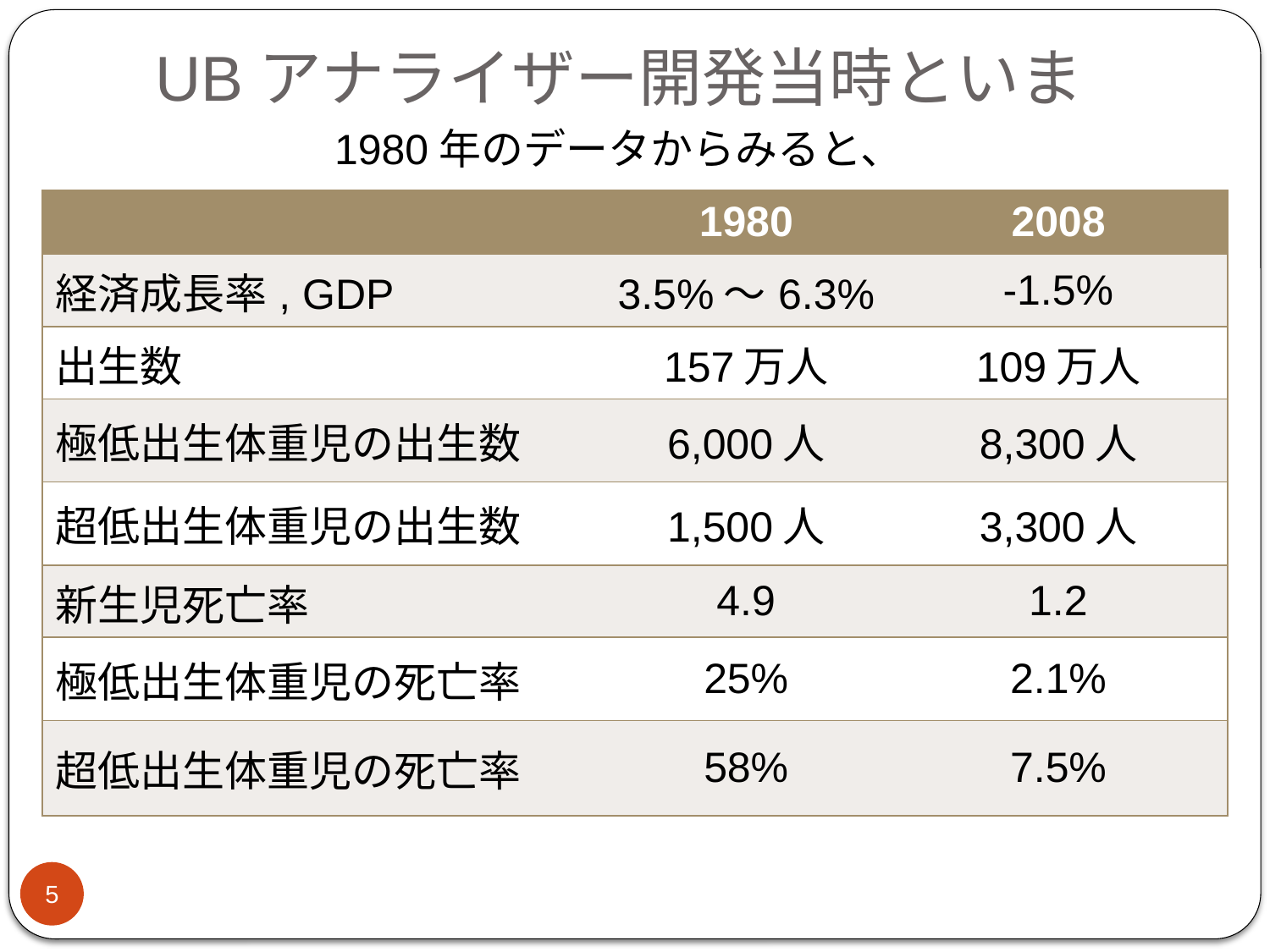

# UBアナライザー開発当時といま
1980年のデータからみると、
|  | 1980 | 2008 |
| --- | --- | --- |
| 経済成長率, GDP | 3.5%～6.3% | -1.5% |
| 出生数 | 157万人 | 109万人 |
| 極低出生体重児の出生数 | 6,000人 | 8,300人 |
| 超低出生体重児の出生数 | 1,500人 | 3,300人 |
| 新生児死亡率 | 4.9 | 1.2 |
| 極低出生体重児の死亡率 | 25% | 2.1% |
| 超低出生体重児の死亡率 | 58% | 7.5% |
5